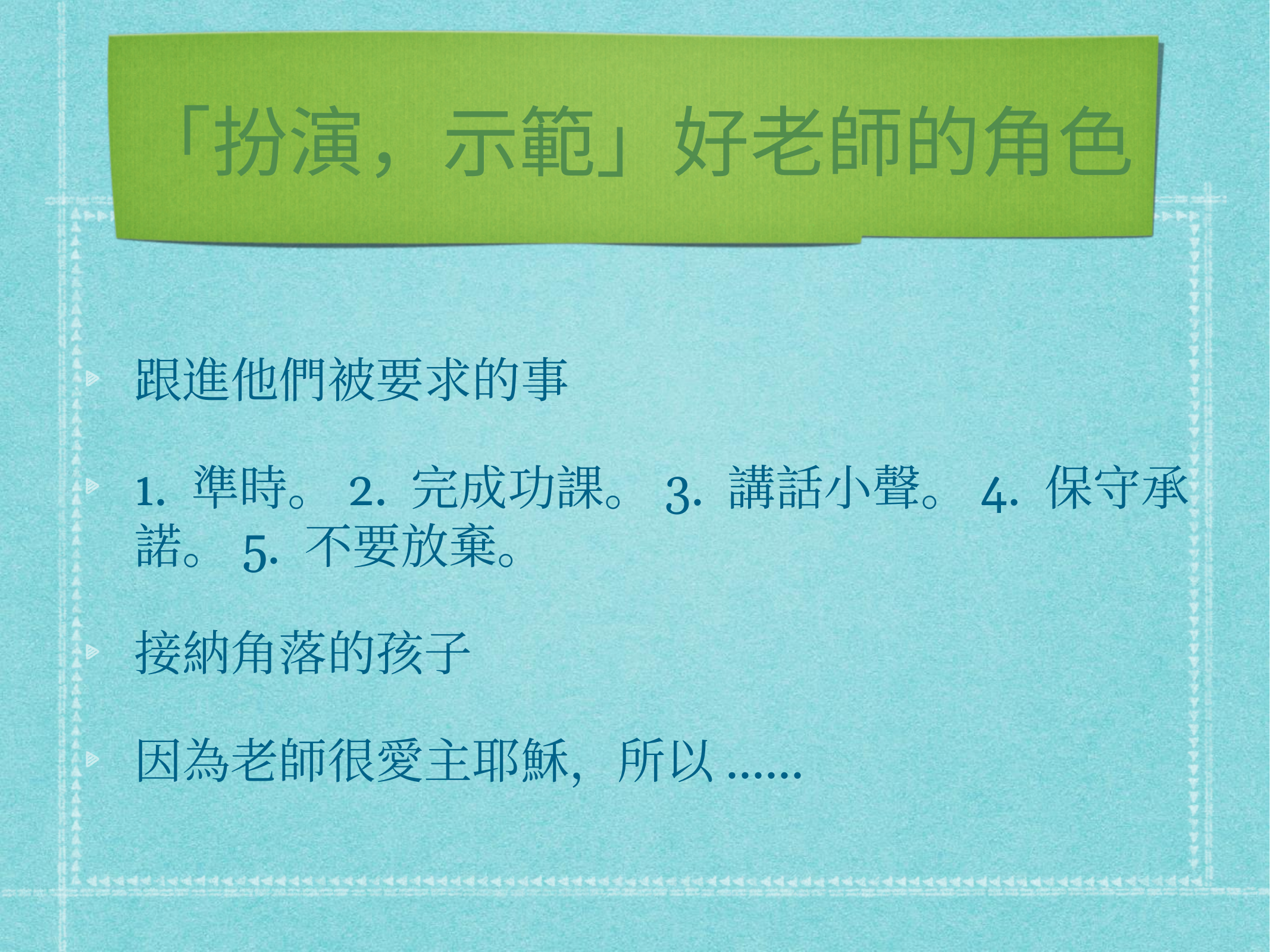

# 「扮演，示範」好老師的角色
跟進他們被要求的事
1. 準時。2. 完成功課。3. 講話小聲。4. 保守承諾。5. 不要放棄。
接納角落的孩子
因為老師很愛主耶穌，所以......